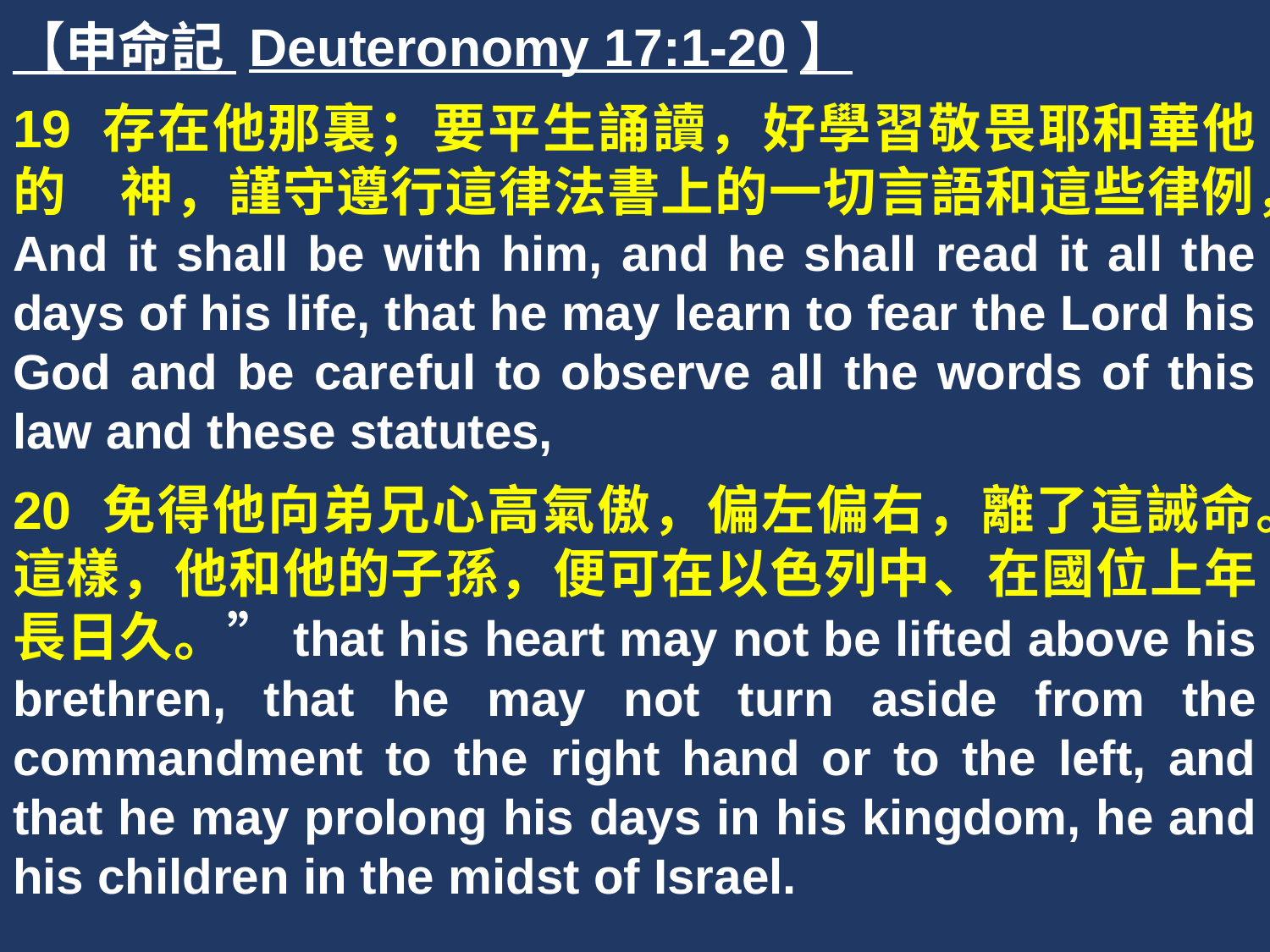

【申命記 Deuteronomy 17:1-20】
19 存在他那裏；要平生誦讀，好學習敬畏耶和華他的　神，謹守遵行這律法書上的一切言語和這些律例，And it shall be with him, and he shall read it all the days of his life, that he may learn to fear the Lord his God and be careful to observe all the words of this law and these statutes,
20 免得他向弟兄心高氣傲，偏左偏右，離了這誡命。這樣，他和他的子孫，便可在以色列中、在國位上年長日久。”that his heart may not be lifted above his brethren, that he may not turn aside from the commandment to the right hand or to the left, and that he may prolong his days in his kingdom, he and his children in the midst of Israel.